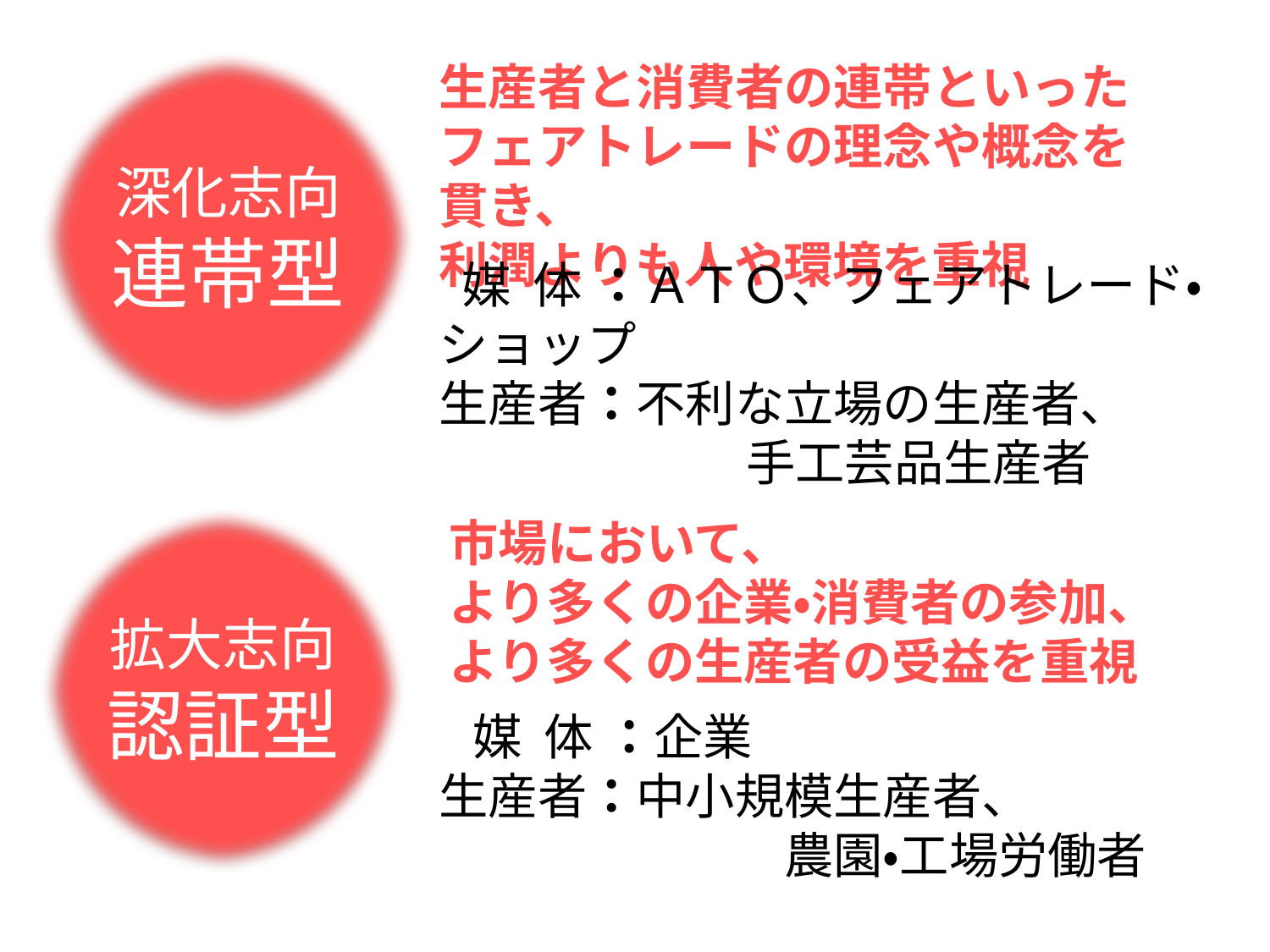

深化志向
連帯型
生産者と消費者の連帯といったフェアトレードの理念や概念を貫き、
利潤よりも人や環境を重視
 媒  体 ：ＡＴＯ、フェアトレード・ショップ
生産者：不利な立場の生産者、
　　　　　 　手工芸品生産者
拡大志向
認証型
市場において、
より多くの企業・消費者の参加、
より多くの生産者の受益を重視
  媒  体 ：企業
生産者：中小規模生産者、
　　　　　　　農園・工場労働者